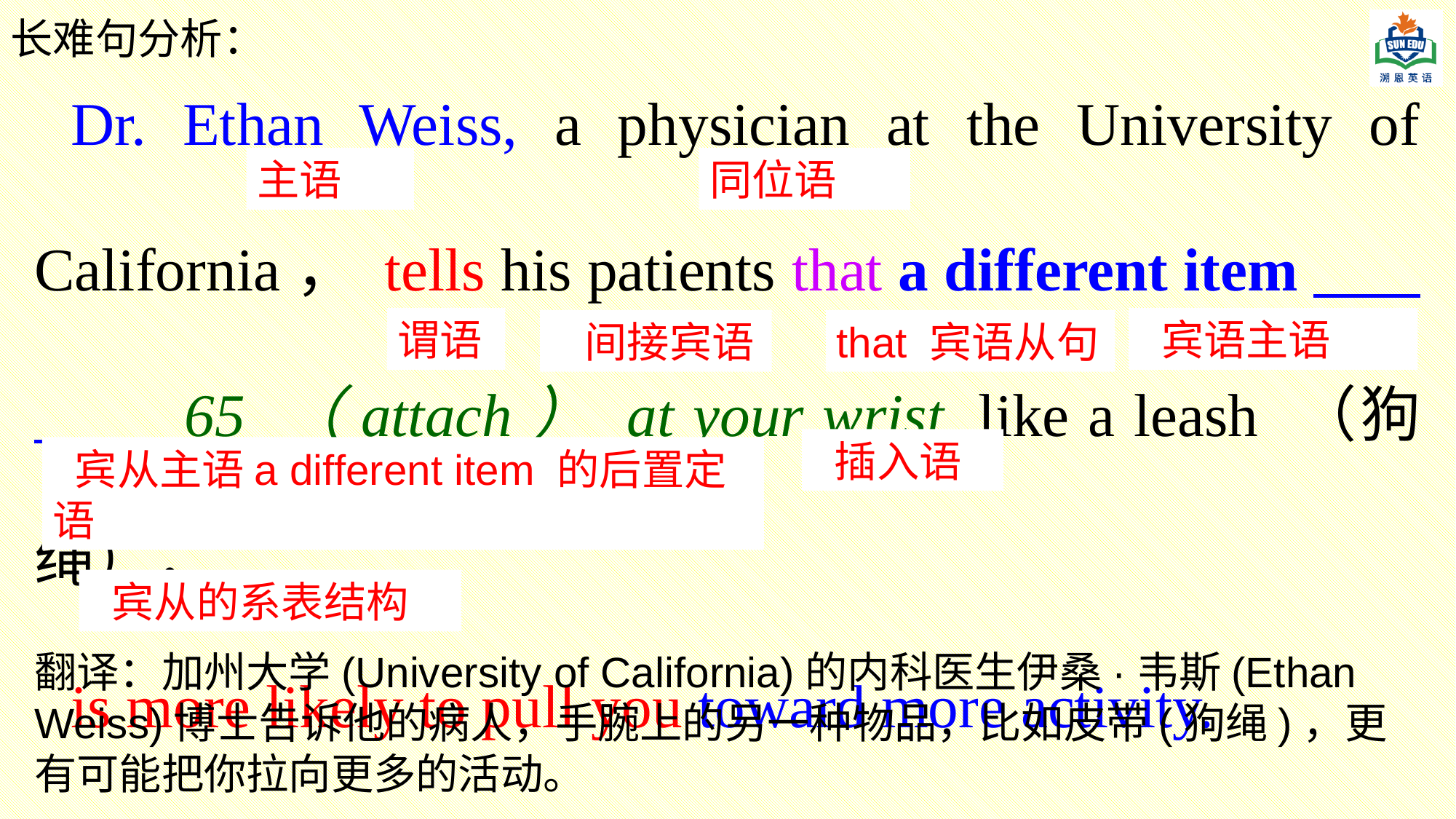

长难句分析：
Dr. Ethan Weiss, a physician at the University of California， tells his patients that a different item                 65 （attach） at your wrist, like a leash （狗绳），
is more likely to pull you toward more activity.
主语
同位语
谓语
 宾语主语
  间接宾语
that 宾语从句
 插入语
 宾从主语a different item 的后置定语
 宾从的系表结构
翻译：加州大学(University of California)的内科医生伊桑·韦斯(Ethan Weiss)博士告诉他的病人，手腕上的另一种物品，比如皮带(狗绳)，更有可能把你拉向更多的活动。